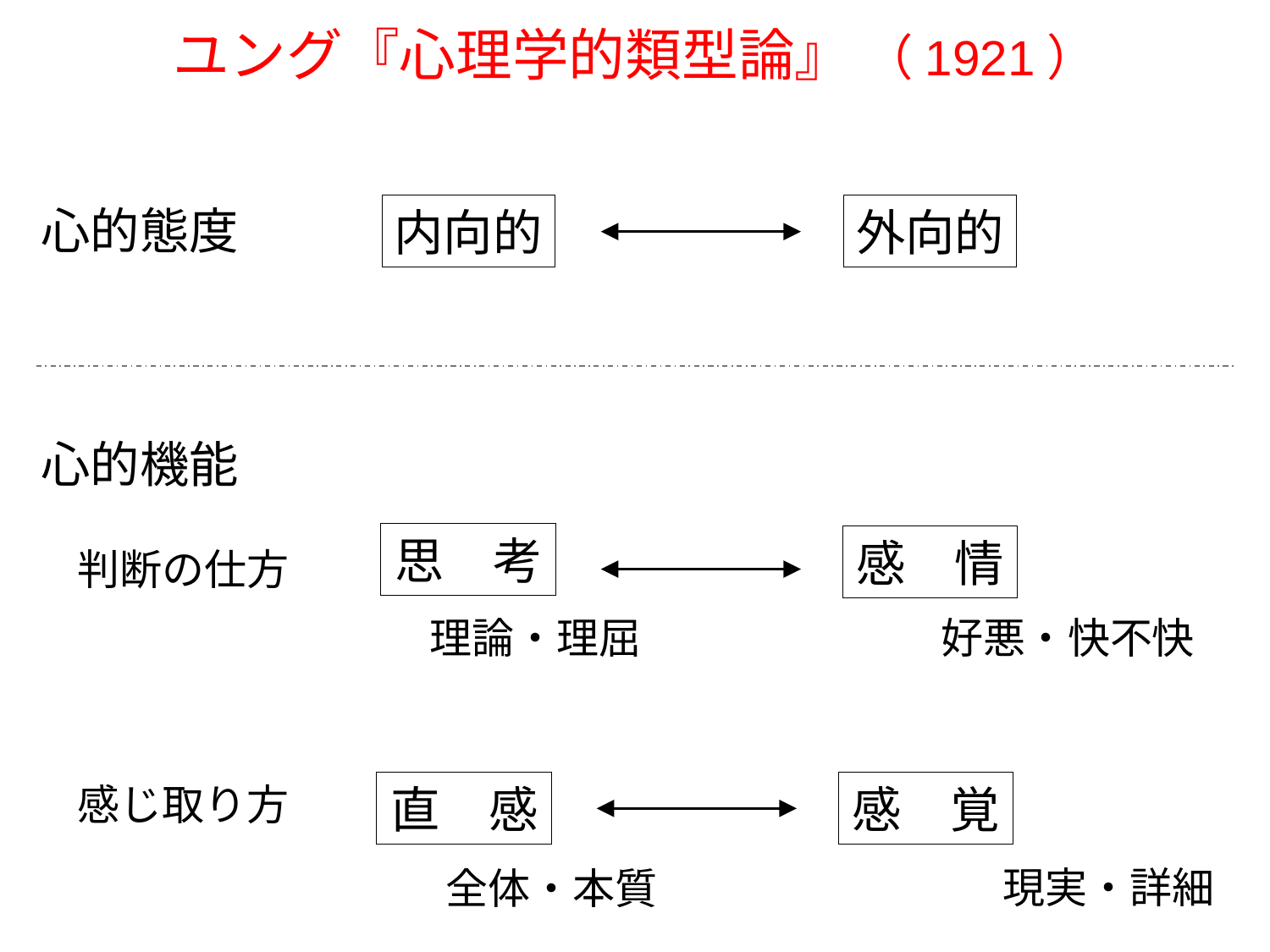

# ユング『心理学的類型論』 （1921）
心的態度
内向的
外向的
心的機能
思　考
感　情
判断の仕方
好悪・快不快
理論・理屈
感じ取り方
直　感
感　覚
現実・詳細
全体・本質